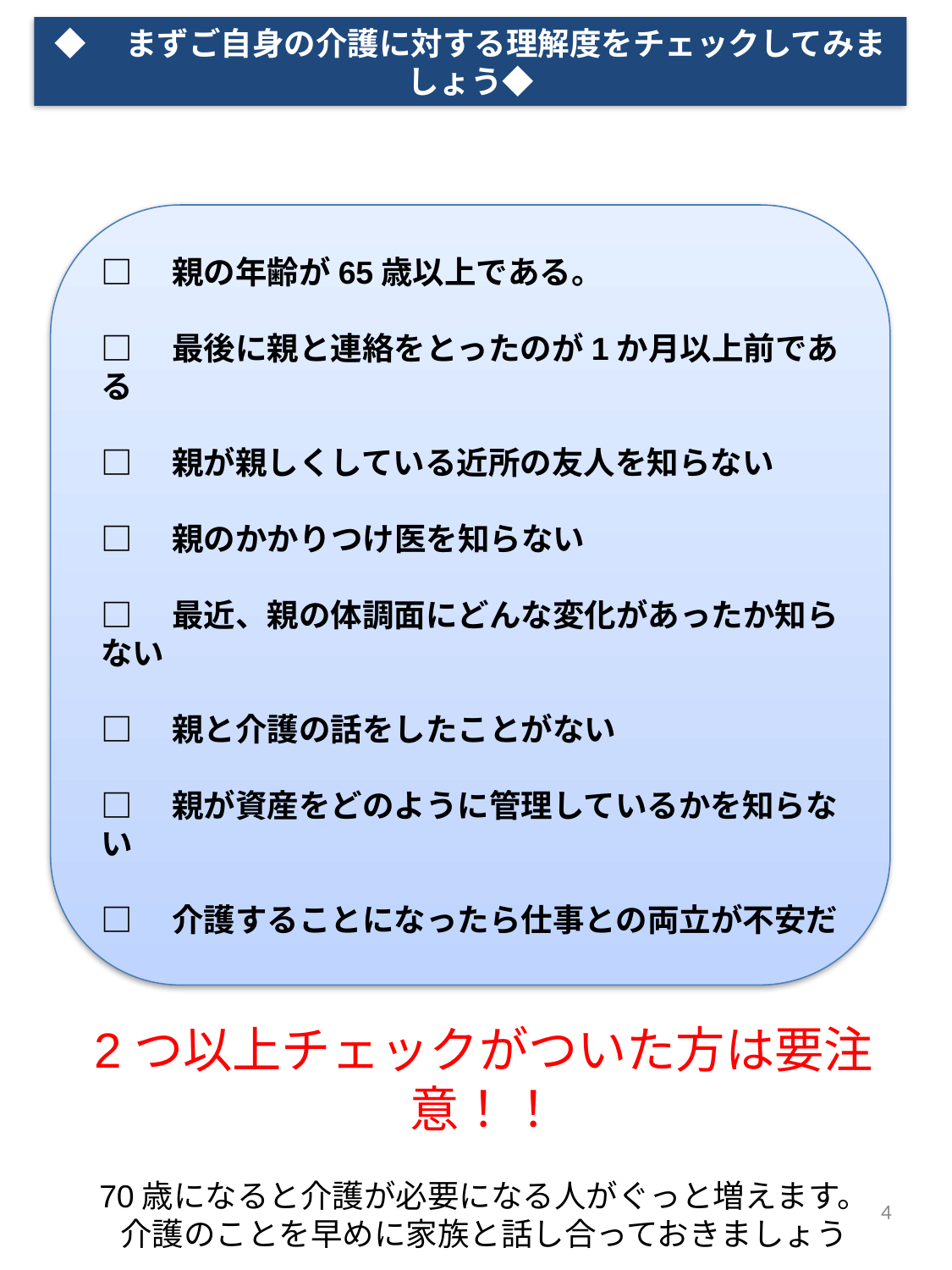

◆　まずご自身の介護に対する理解度をチェックしてみましょう◆
□　親の年齢が65歳以上である。

□　最後に親と連絡をとったのが1か月以上前である

□　親が親しくしている近所の友人を知らない

□　親のかかりつけ医を知らない

□　最近、親の体調面にどんな変化があったか知らない

□　親と介護の話をしたことがない

□　親が資産をどのように管理しているかを知らない

□　介護することになったら仕事との両立が不安だ
2つ以上チェックがついた方は要注意！！

70歳になると介護が必要になる人がぐっと増えます。
介護のことを早めに家族と話し合っておきましょう
4